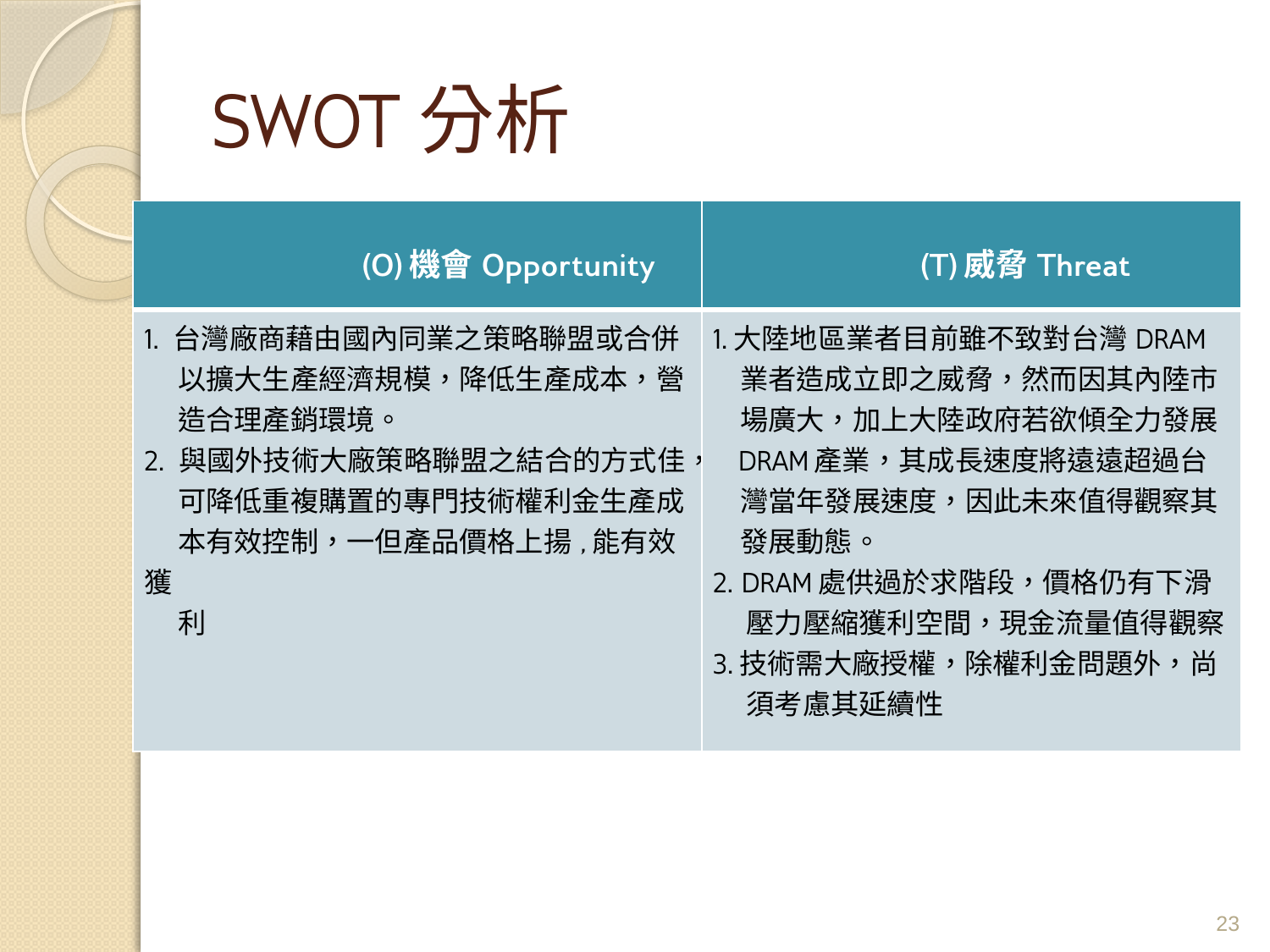

# SWOT分析
| (O)機會Opportunity | (T)威脅Threat |
| --- | --- |
| 1. 台灣廠商藉由國內同業之策略聯盟或合併 以擴大生產經濟規模，降低生產成本，營 造合理產銷環境。 2. 與國外技術大廠策略聯盟之結合的方式佳， 可降低重複購置的專門技術權利金生產成 本有效控制，一但產品價格上揚,能有效獲 利 | 1.大陸地區業者目前雖不致對台灣DRAM 業者造成立即之威脅，然而因其內陸市 場廣大，加上大陸政府若欲傾全力發展 DRAM產業，其成長速度將遠遠超過台 灣當年發展速度，因此未來值得觀察其 發展動態。 2. DRAM處供過於求階段，價格仍有下滑 壓力壓縮獲利空間，現金流量值得觀察 3.技術需大廠授權，除權利金問題外，尚 須考慮其延續性 |
23